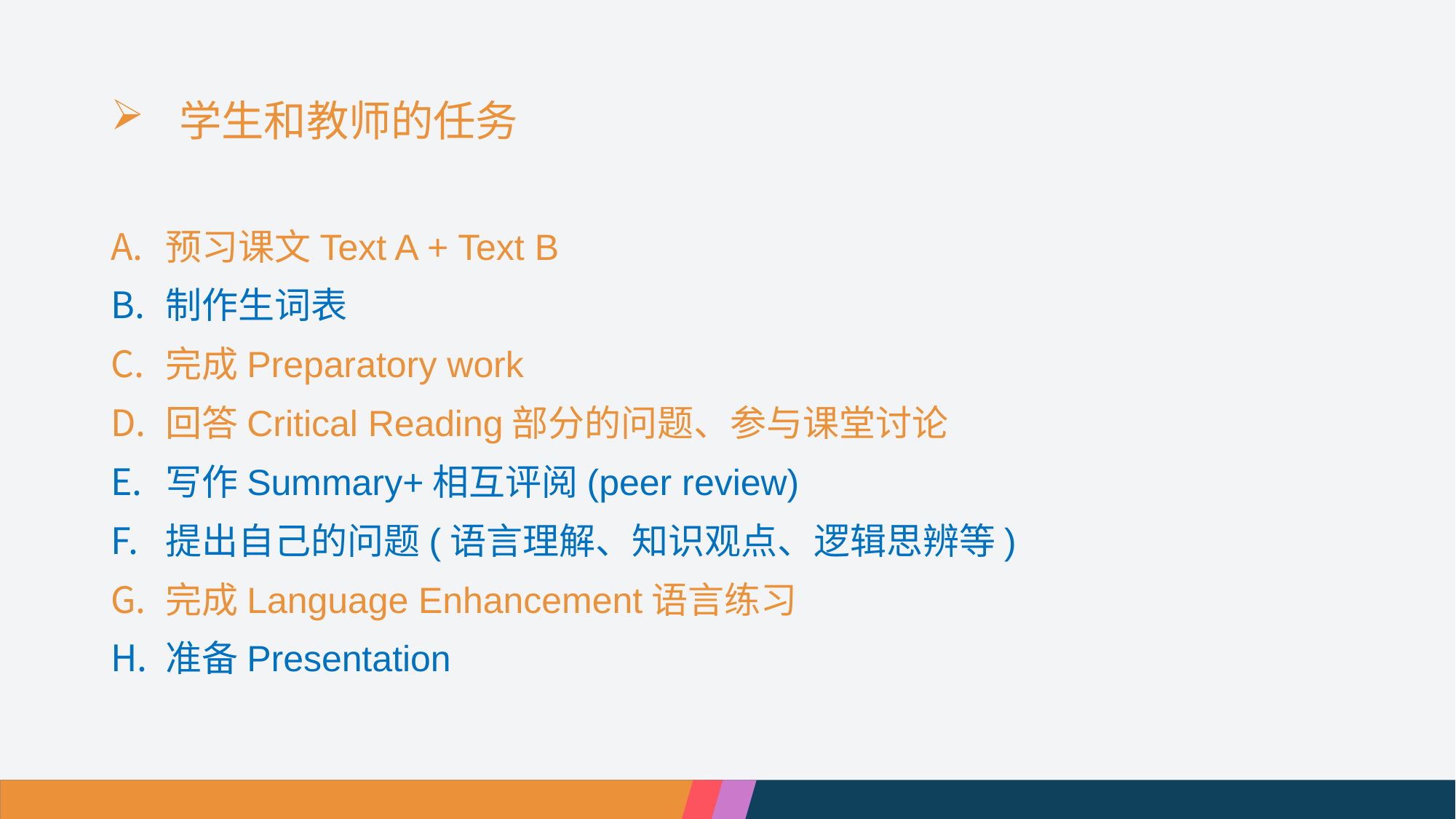

# 学生和教师的任务
预习课文Text A + Text B
制作生词表
完成Preparatory work
回答Critical Reading部分的问题、参与课堂讨论
写作Summary+相互评阅(peer review)
提出自己的问题(语言理解、知识观点、逻辑思辨等)
完成Language Enhancement语言练习
准备Presentation